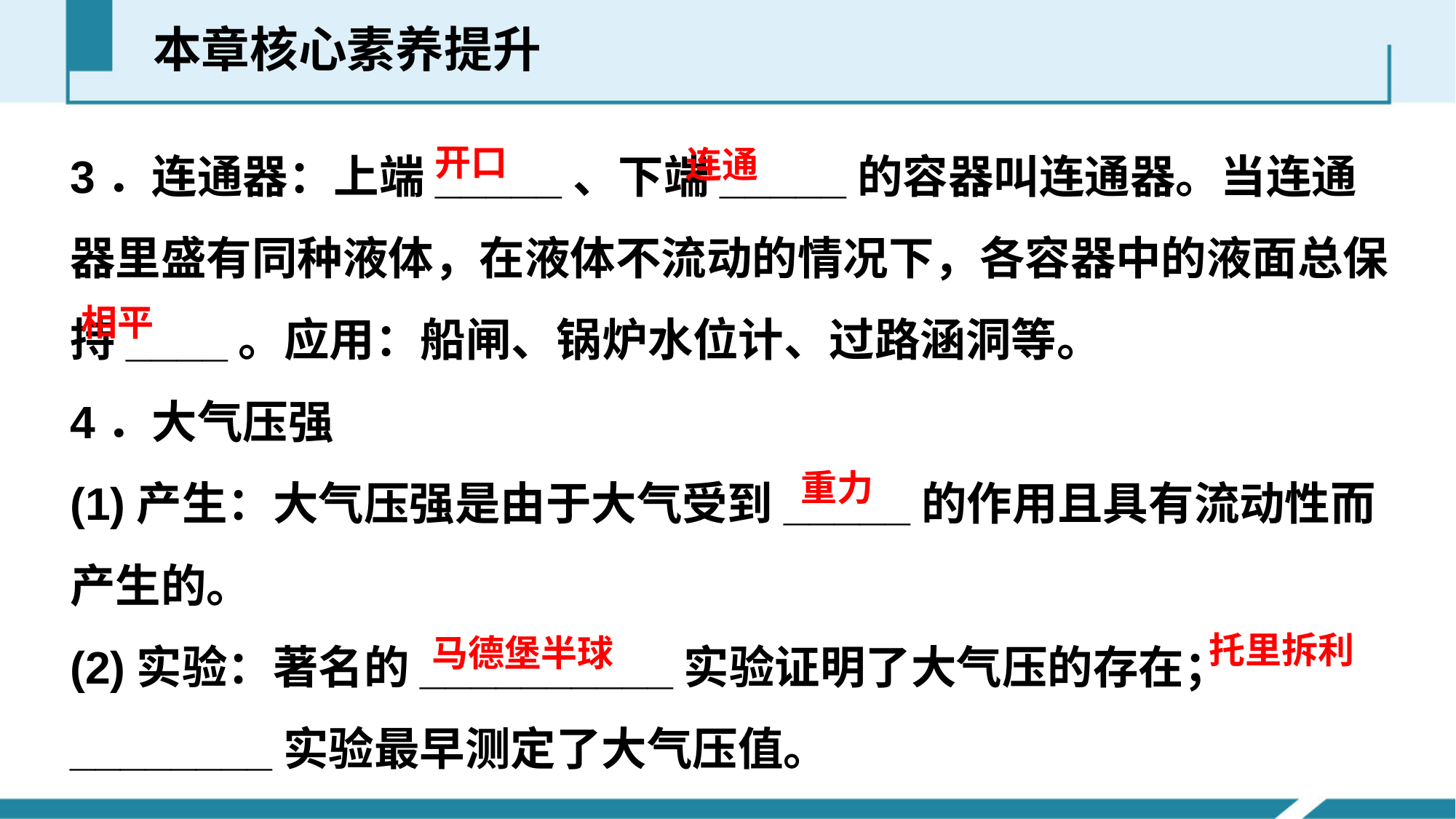

本章核心素养提升
3．连通器：上端_____、下端_____的容器叫连通器。当连通器里盛有同种液体，在液体不流动的情况下，各容器中的液面总保持____。应用：船闸、锅炉水位计、过路涵洞等。
4．大气压强
(1)产生：大气压强是由于大气受到_____的作用且具有流动性而产生的。
(2)实验：著名的__________实验证明了大气压的存在；________实验最早测定了大气压值。
开口
连通
相平
重力
托里拆利
马德堡半球